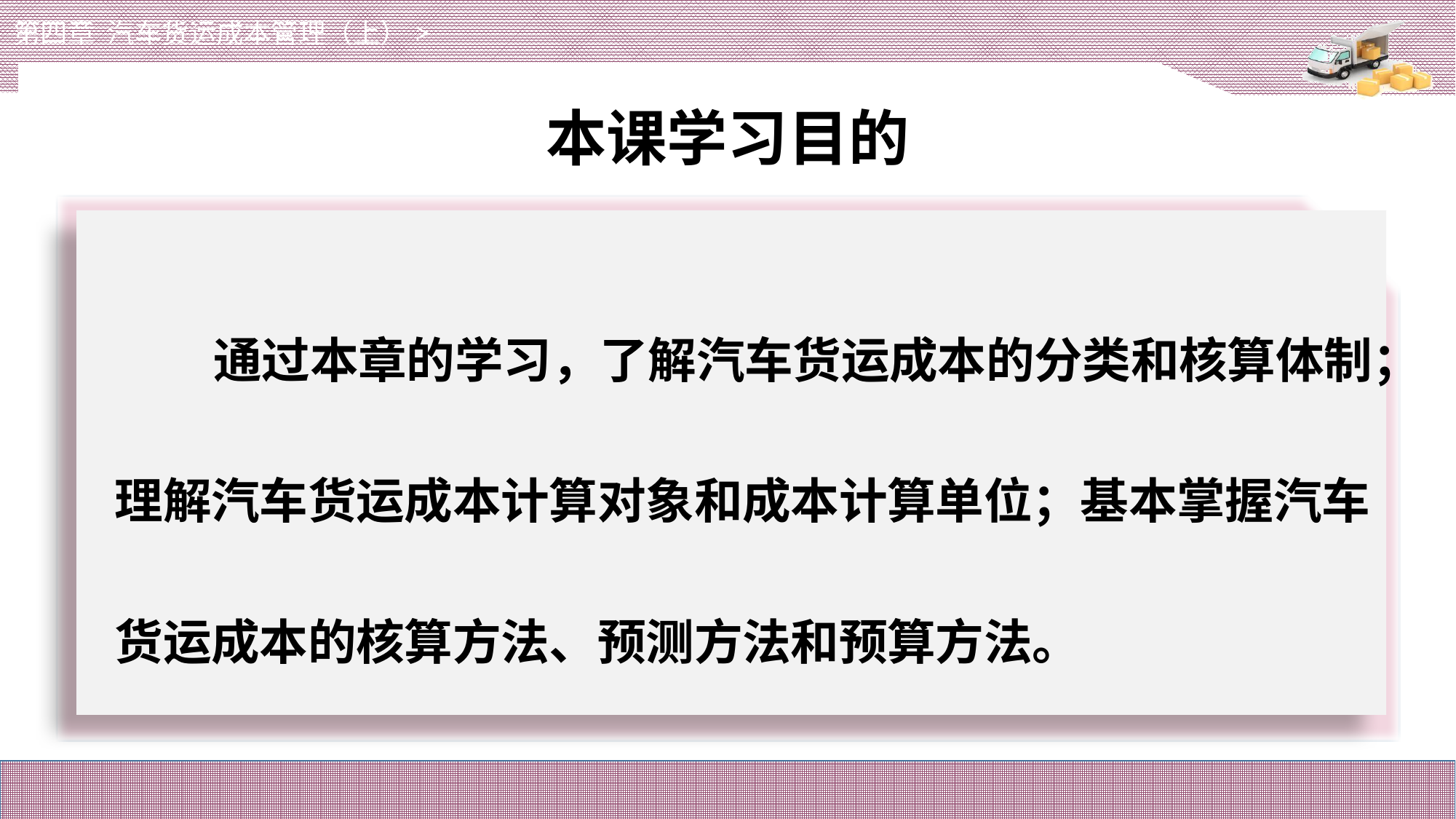

第四章  汽车货运成本管理（上）>
本课学习目的
# 通过本章的学习，了解汽车货运成本的分类和核算体制；理解汽车货运成本计算对象和成本计算单位；基本掌握汽车货运成本的核算方法、预测方法和预算方法。